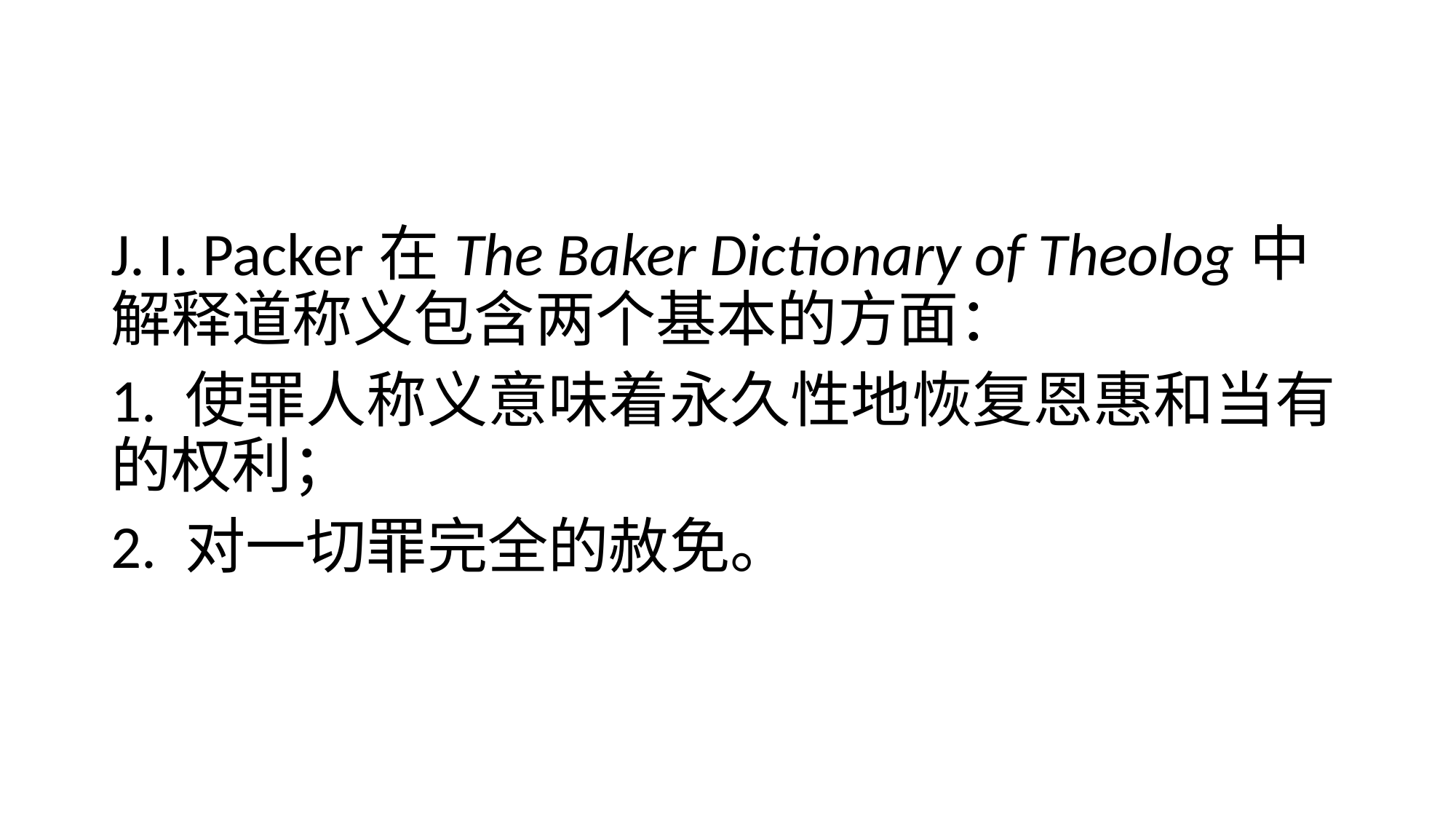

#
J. I. Packer在The Baker Dictionary of Theolog中解释道称义包含两个基本的方面：
1. 使罪人称义意味着永久性地恢复恩惠和当有的权利；
2. 对一切罪完全的赦免。